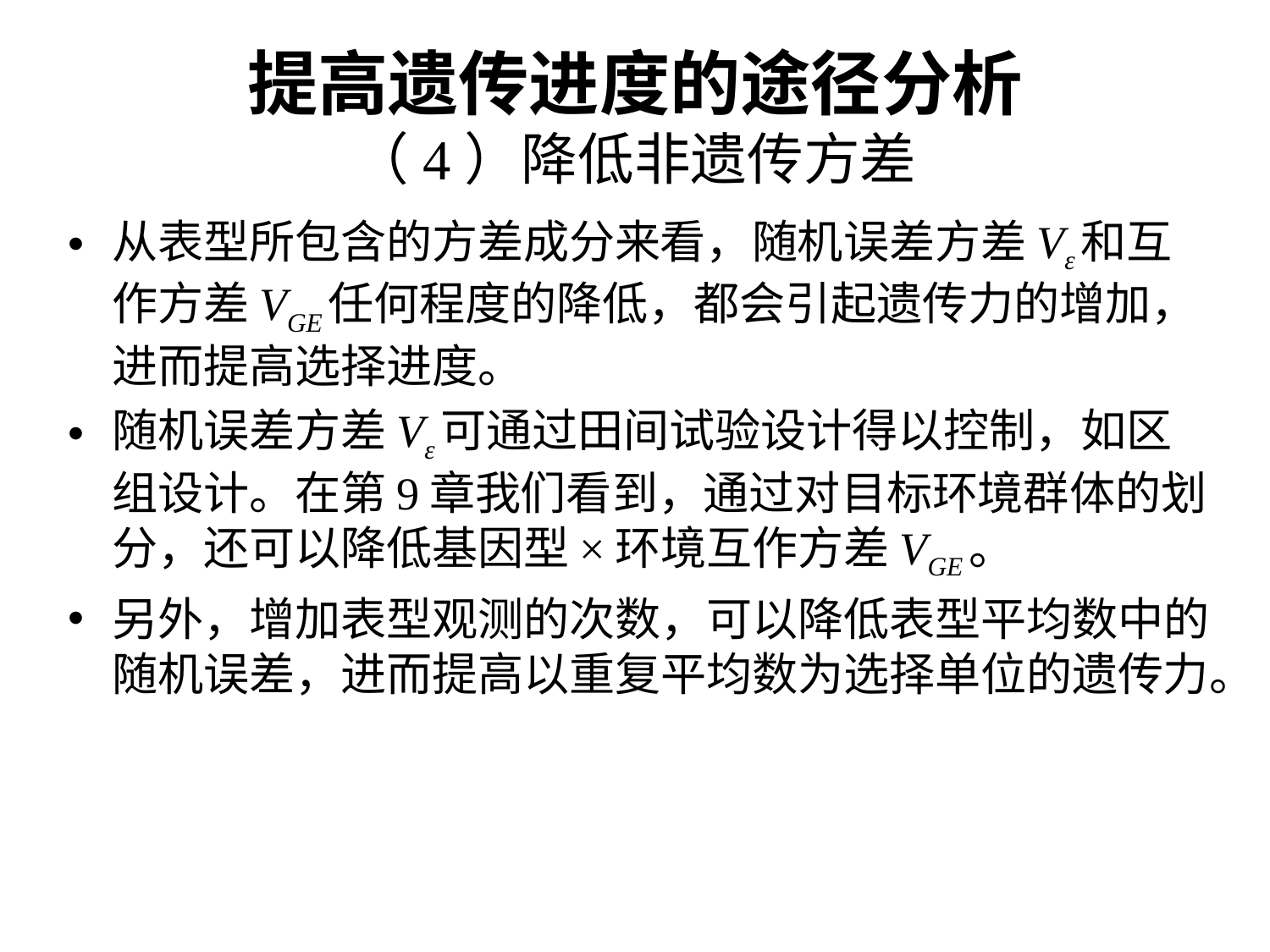

# 提高遗传进度的途径分析 （4）降低非遗传方差
从表型所包含的方差成分来看，随机误差方差Vε和互作方差VGE任何程度的降低，都会引起遗传力的增加，进而提高选择进度。
随机误差方差Vε可通过田间试验设计得以控制，如区组设计。在第9章我们看到，通过对目标环境群体的划分，还可以降低基因型×环境互作方差VGE。
另外，增加表型观测的次数，可以降低表型平均数中的随机误差，进而提高以重复平均数为选择单位的遗传力。